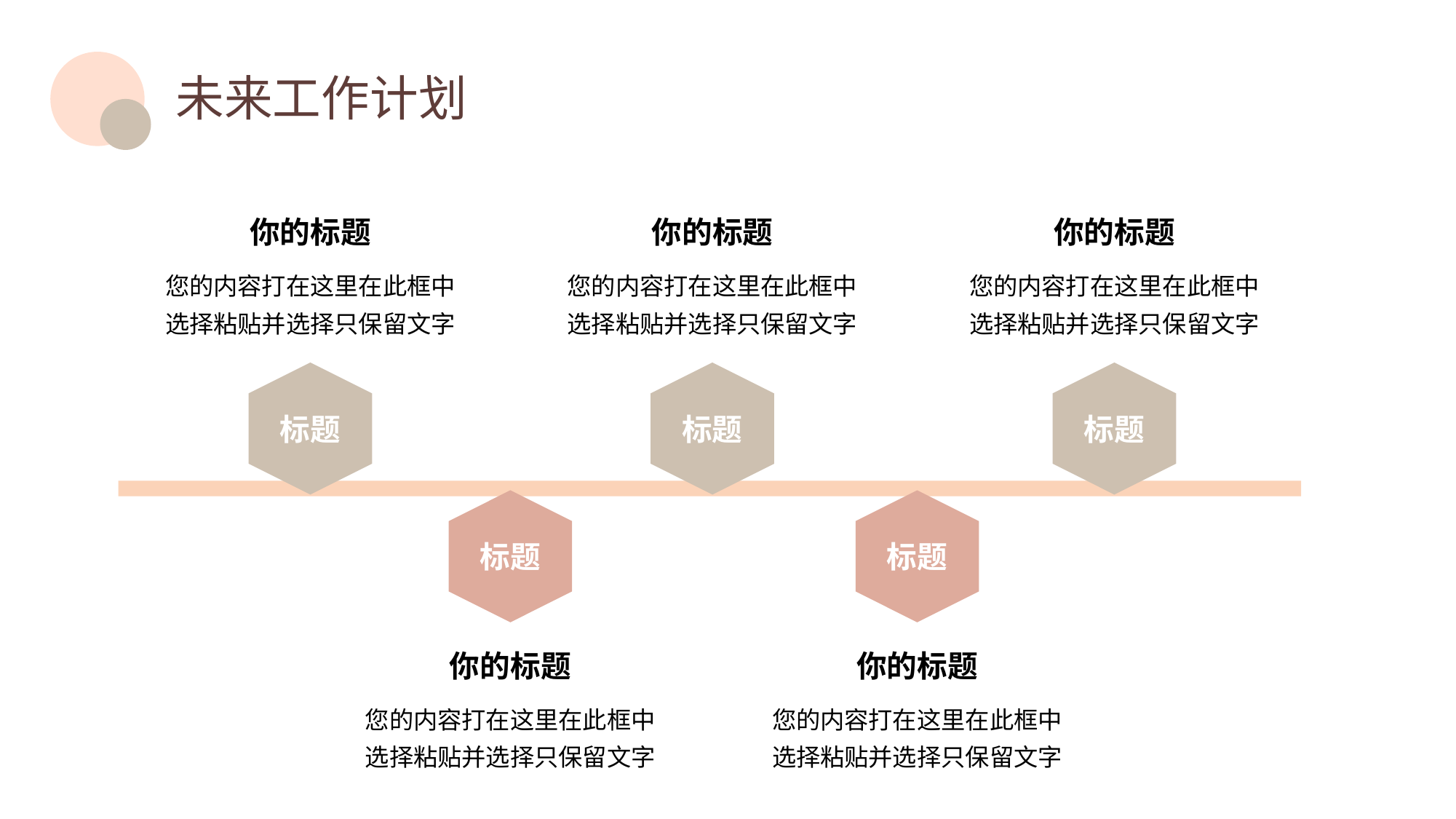

# 未来工作计划
你的标题
您的内容打在这里在此框中选择粘贴并选择只保留文字
标题
你的标题
您的内容打在这里在此框中选择粘贴并选择只保留文字
标题
你的标题
您的内容打在这里在此框中选择粘贴并选择只保留文字
标题

标题
你的标题
您的内容打在这里在此框中选择粘贴并选择只保留文字
标题
你的标题
您的内容打在这里在此框中选择粘贴并选择只保留文字